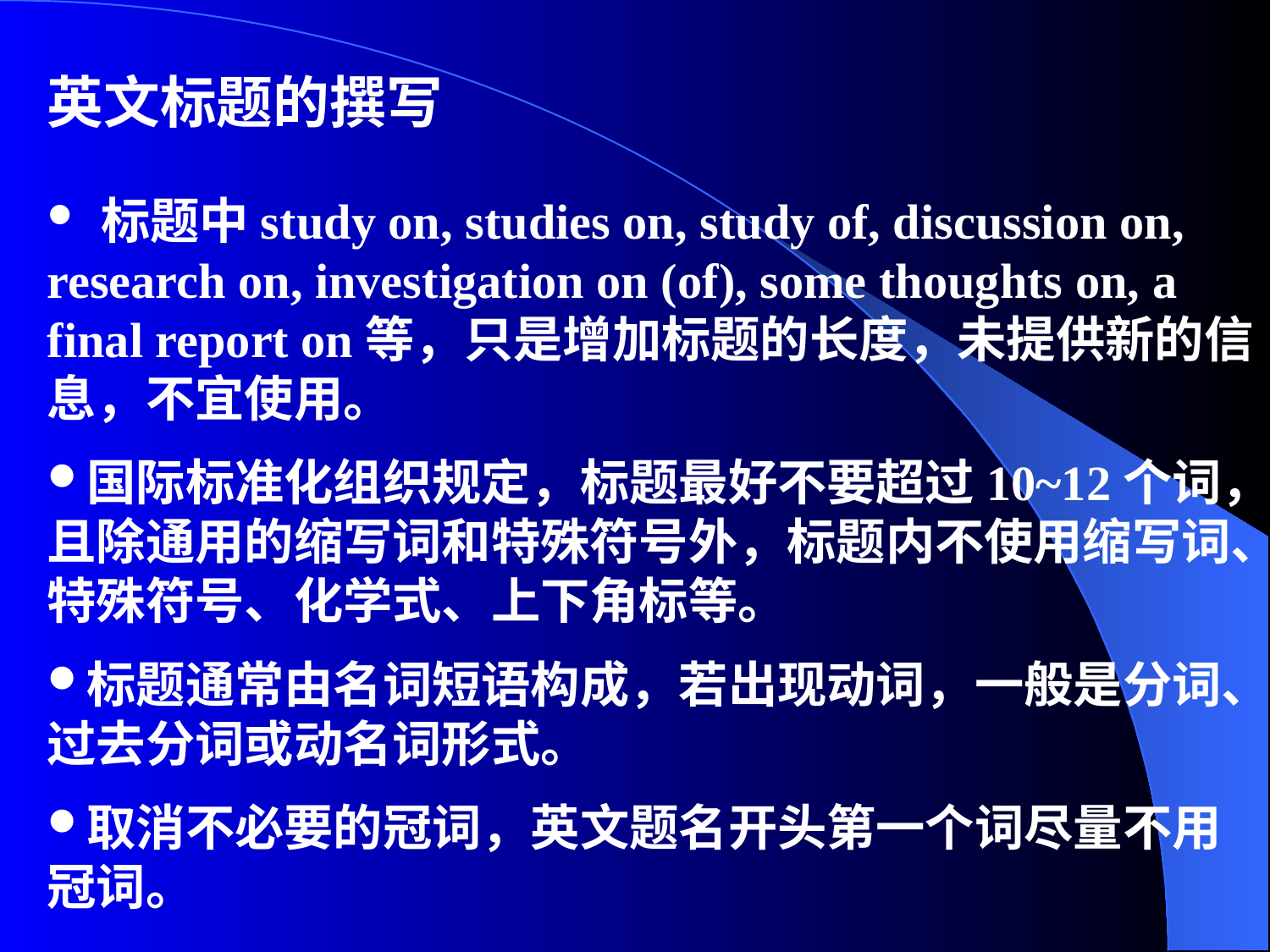

英文标题的撰写

 标题中study on, studies on, study of, discussion on, research on, investigation on (of), some thoughts on, a final report on等，只是增加标题的长度，未提供新的信息，不宜使用。
国际标准化组织规定，标题最好不要超过10~12个词，且除通用的缩写词和特殊符号外，标题内不使用缩写词、特殊符号、化学式、上下角标等。
标题通常由名词短语构成，若出现动词，一般是分词、过去分词或动名词形式。
取消不必要的冠词，英文题名开头第一个词尽量不用冠词。